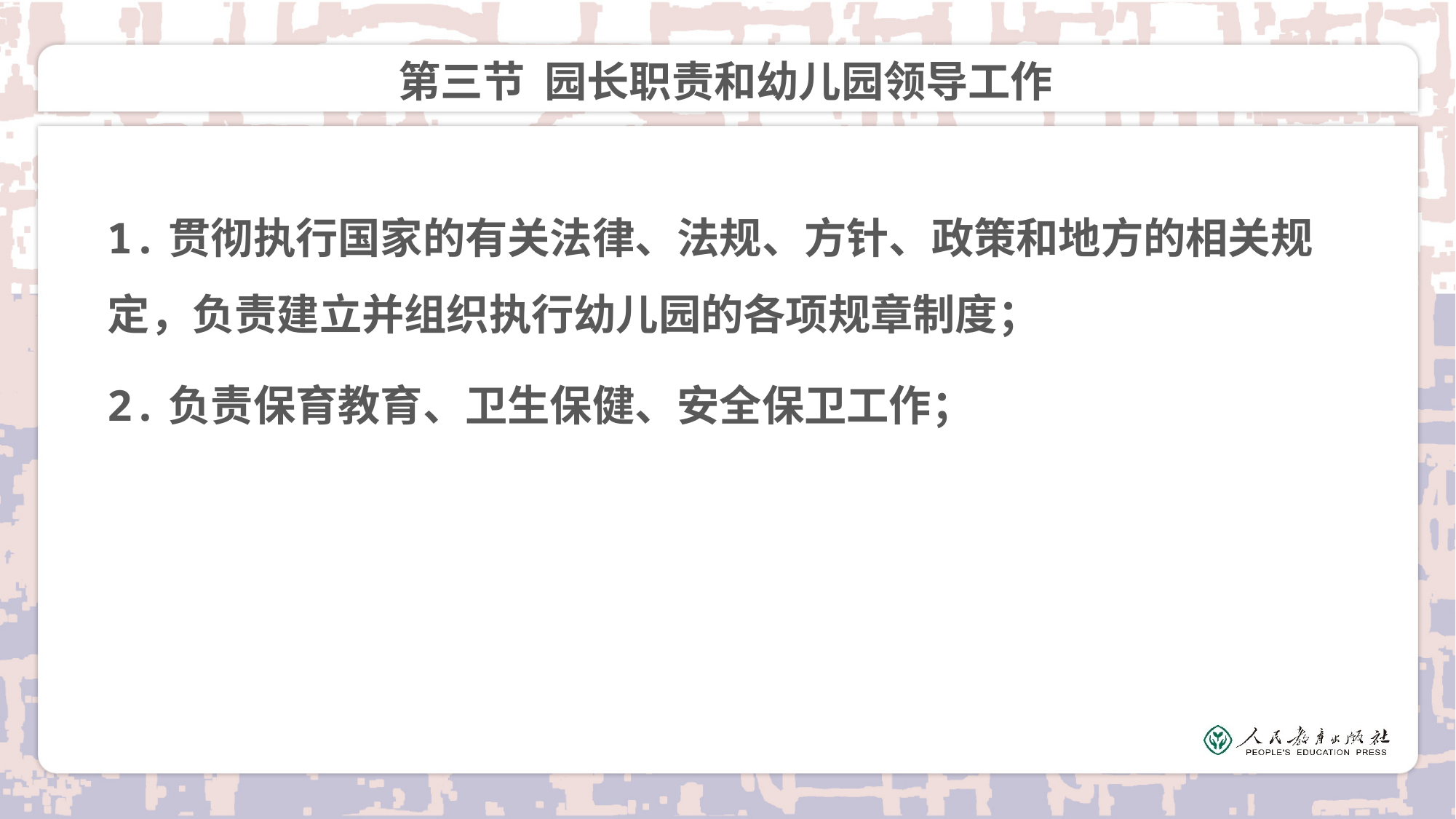

# 第三节  园长职责和幼儿园领导工作
1.贯彻执行国家的有关法律、法规、方针、政策和地方的相关规定，负责建立并组织执行幼儿园的各项规章制度；
2.负责保育教育、卫生保健、安全保卫工作；